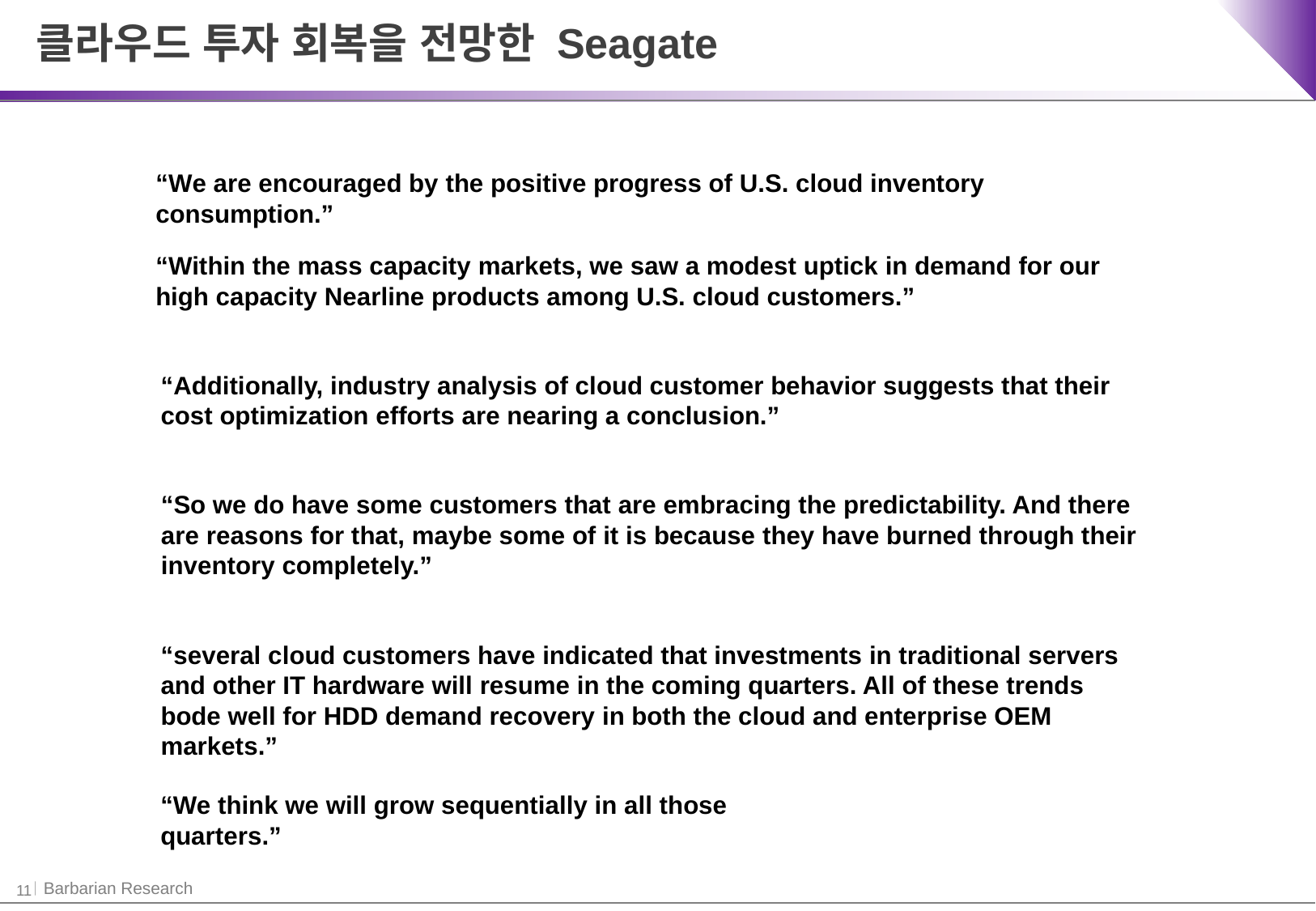

클라우드 투자 회복을 전망한 Seagate
“We are encouraged by the positive progress of U.S. cloud inventory consumption.”
“Within the mass capacity markets, we saw a modest uptick in demand for our high capacity Nearline products among U.S. cloud customers.”
“Additionally, industry analysis of cloud customer behavior suggests that their cost optimization efforts are nearing a conclusion.”
“So we do have some customers that are embracing the predictability. And there are reasons for that, maybe some of it is because they have burned through their inventory completely.”
“several cloud customers have indicated that investments in traditional servers and other IT hardware will resume in the coming quarters. All of these trends bode well for HDD demand recovery in both the cloud and enterprise OEM markets.”
“We think we will grow sequentially in all those quarters.”